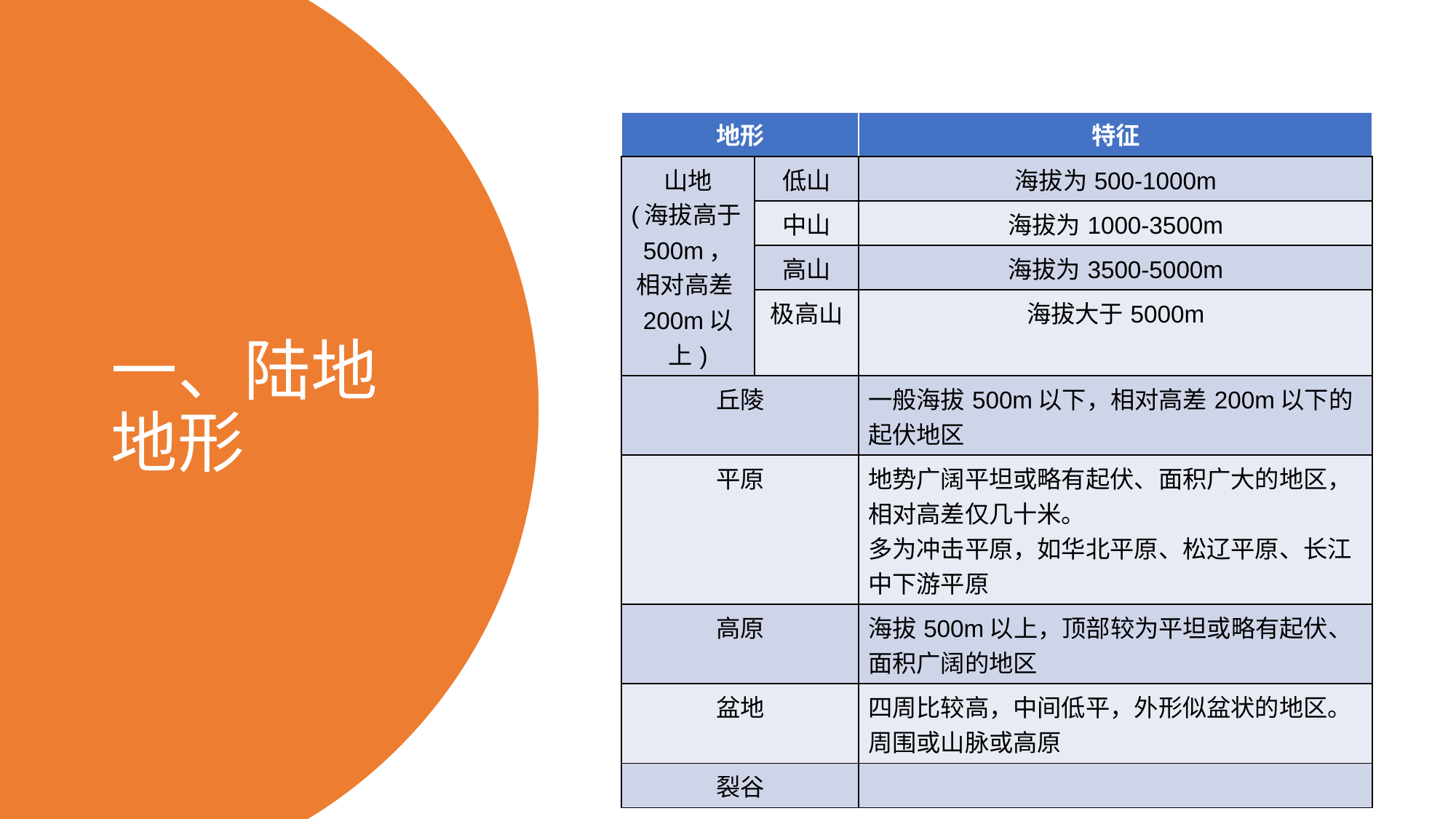

# 一、陆地地形
| 地形 |  | 特征 |
| --- | --- | --- |
| 山地 (海拔高于500m，相对高差200m以上) | 低山 | 海拔为500-1000m |
|  | 中山 | 海拔为1000-3500m |
|  | 高山 | 海拔为3500-5000m |
|  | 极高山 | 海拔大于5000m |
| 丘陵 |  | 一般海拔500m以下，相对高差200m以下的起伏地区 |
| 平原 |  | 地势广阔平坦或略有起伏、面积广大的地区，相对高差仅几十米。 多为冲击平原，如华北平原、松辽平原、长江中下游平原 |
| 高原 |  | 海拔500m以上，顶部较为平坦或略有起伏、面积广阔的地区 |
| 盆地 |  | 四周比较高，中间低平，外形似盆状的地区。周围或山脉或高原 |
| 裂谷 |  |  |